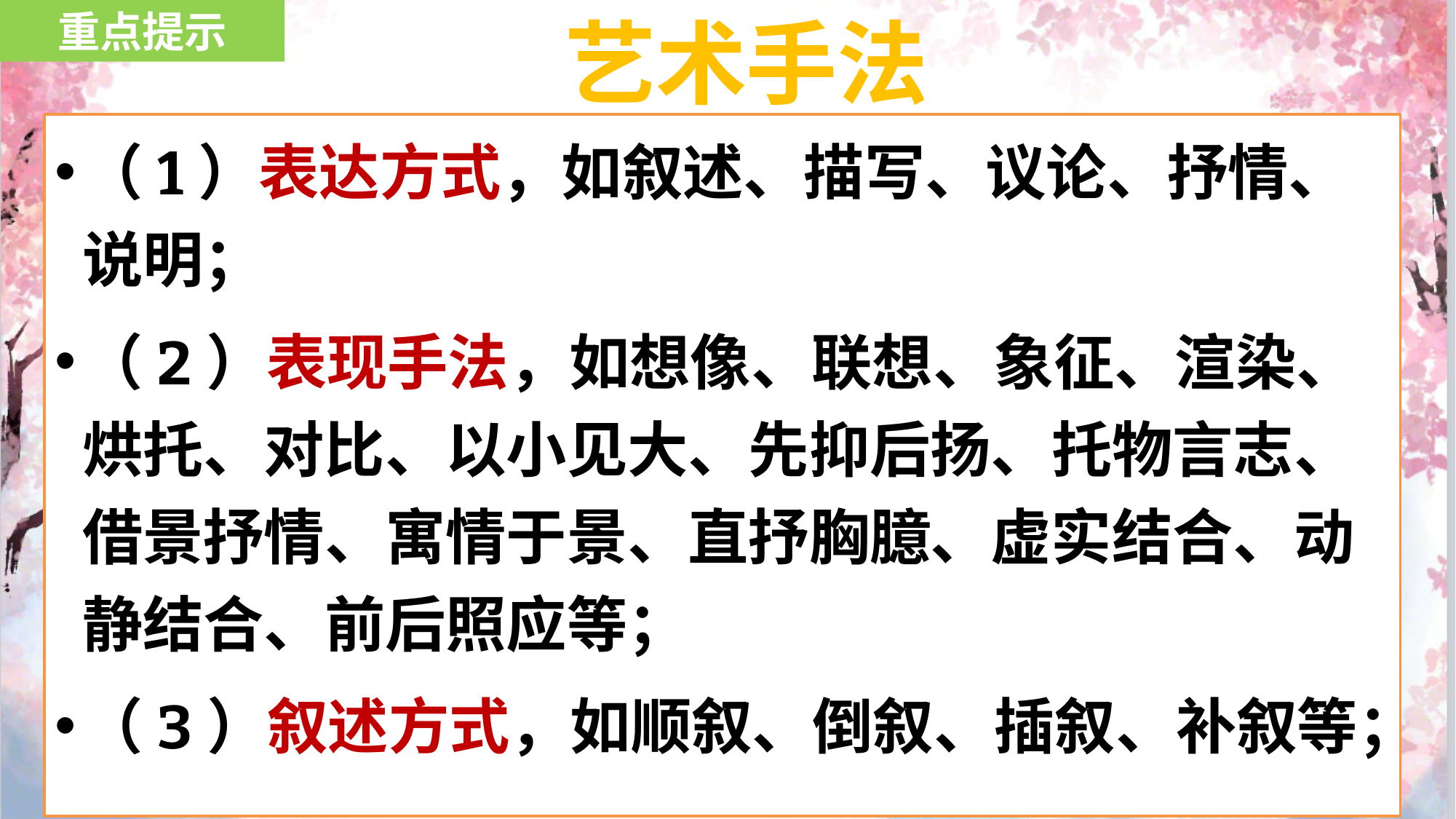

重点提示
# 艺术手法
（1）表达方式，如叙述、描写、议论、抒情、说明；
（2）表现手法，如想像、联想、象征、渲染、烘托、对比、以小见大、先抑后扬、托物言志、借景抒情、寓情于景、直抒胸臆、虚实结合、动静结合、前后照应等；
（3）叙述方式，如顺叙、倒叙、插叙、补叙等；